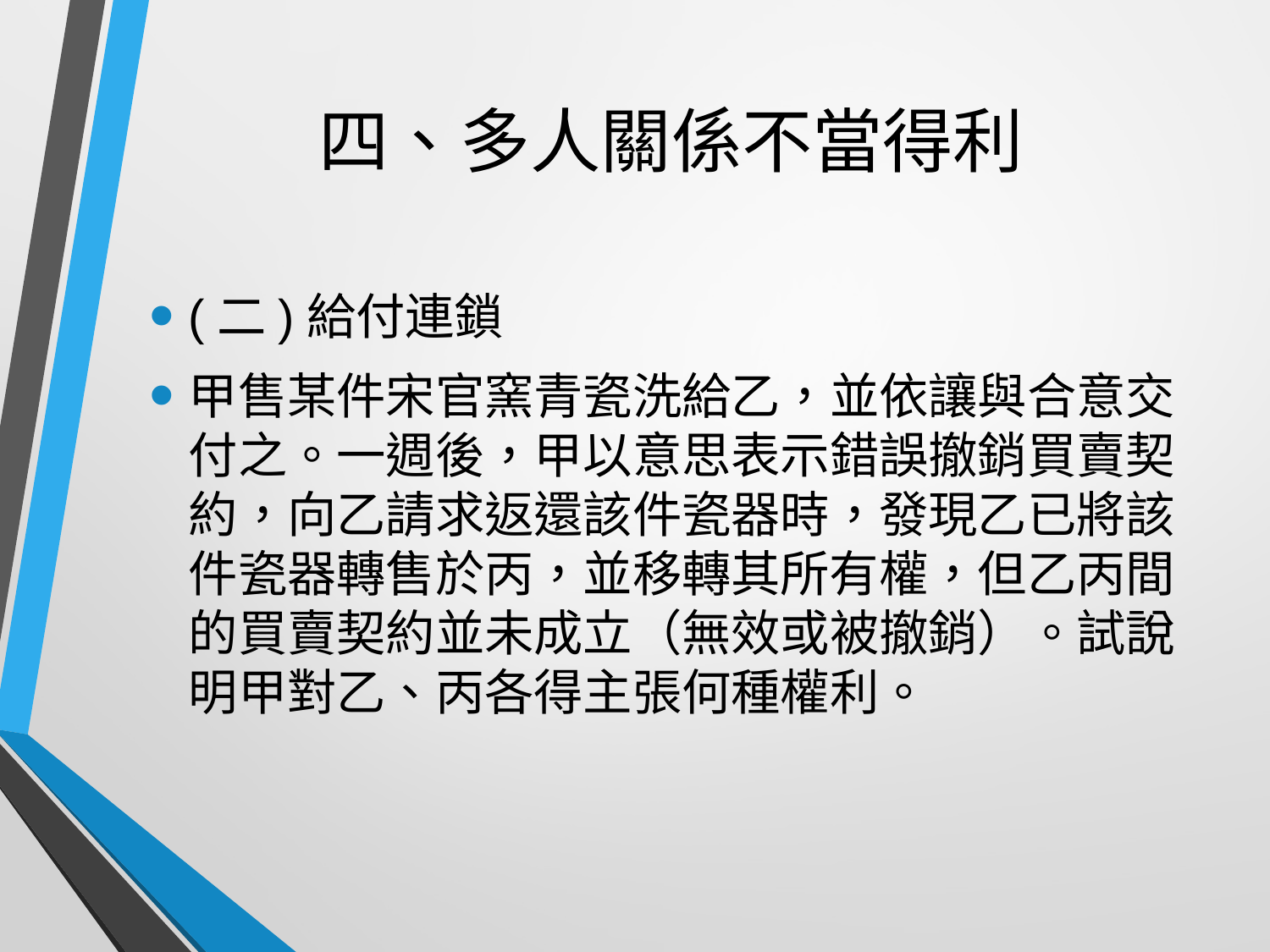

# 四、多人關係不當得利
(二)給付連鎖
甲售某件宋官窯青瓷洗給乙，並依讓與合意交付之。一週後，甲以意思表示錯誤撤銷買賣契約，向乙請求返還該件瓷器時，發現乙已將該件瓷器轉售於丙，並移轉其所有權，但乙丙間的買賣契約並未成立（無效或被撤銷）。試說明甲對乙、丙各得主張何種權利。